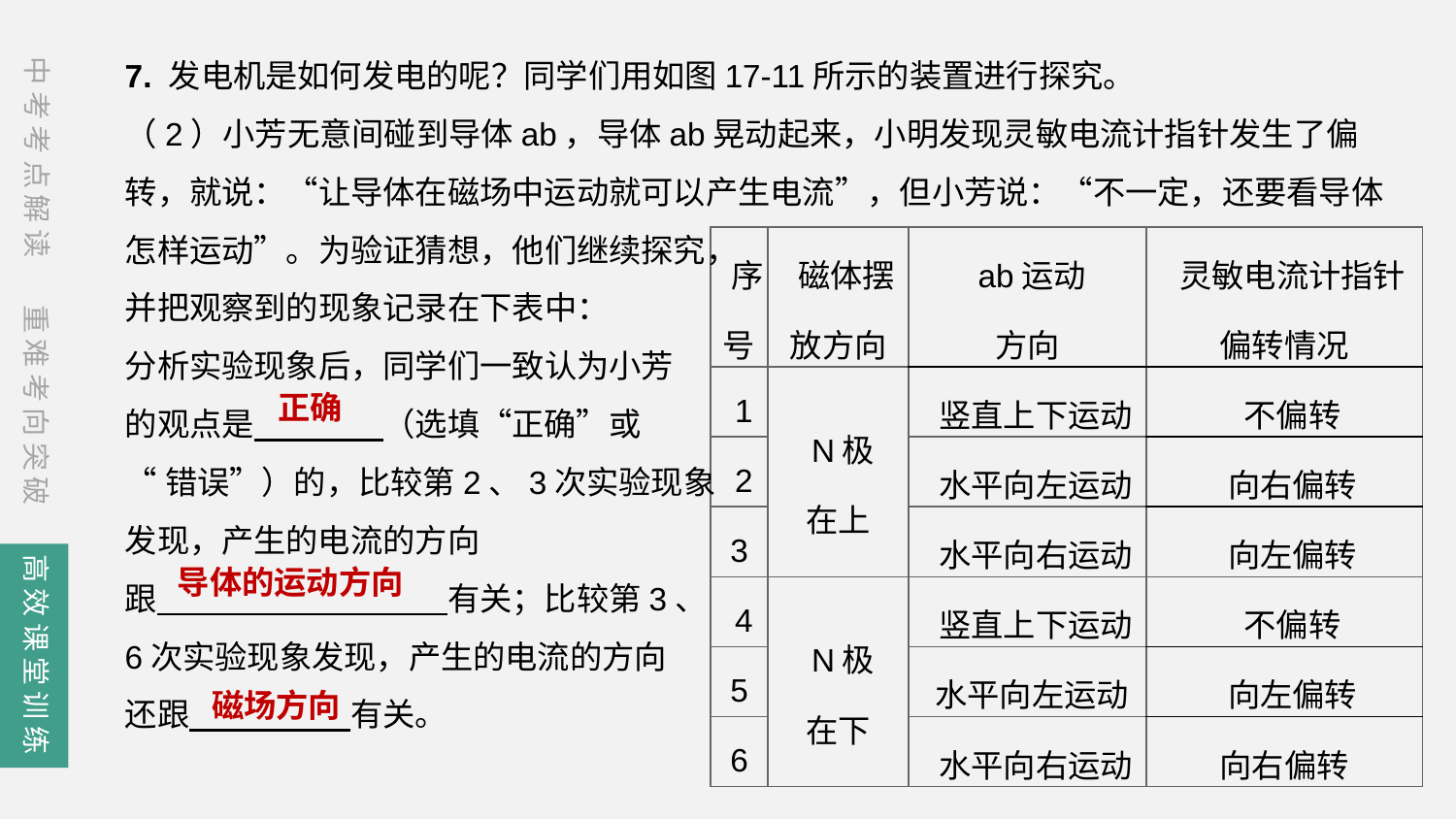

7. 发电机是如何发电的呢？同学们用如图17-11所示的装置进行探究。
（2）小芳无意间碰到导体ab，导体ab晃动起来，小明发现灵敏电流计指针发生了偏转，就说：“让导体在磁场中运动就可以产生电流”，但小芳说：“不一定，还要看导体怎样运动”。为验证猜想，他们继续探究，
并把观察到的现象记录在下表中：
分析实验现象后，同学们一致认为小芳
的观点是　　　　（选填“正确”或
“错误”）的，比较第2、3次实验现象
发现，产生的电流的方向
跟　　　　　　　　　有关；比较第3、
6次实验现象发现，产生的电流的方向
还跟　　　　　有关。
中考考点解读
| 序号 | 磁体摆 放方向 | ab运动 方向 | 灵敏电流计指针 偏转情况 |
| --- | --- | --- | --- |
| 1 | N极 在上 | 竖直上下运动 | 不偏转 |
| 2 |  | 水平向左运动 | 向右偏转 |
| 3 |  | 水平向右运动 | 向左偏转 |
| 4 | N极 在下 | 竖直上下运动 | 不偏转 |
| 5 |  | 水平向左运动 | 向左偏转 |
| 6 |  | 水平向右运动 | 向右偏转 |
重难考向突破
正确
高效课堂训练

导体的运动方向
磁场方向